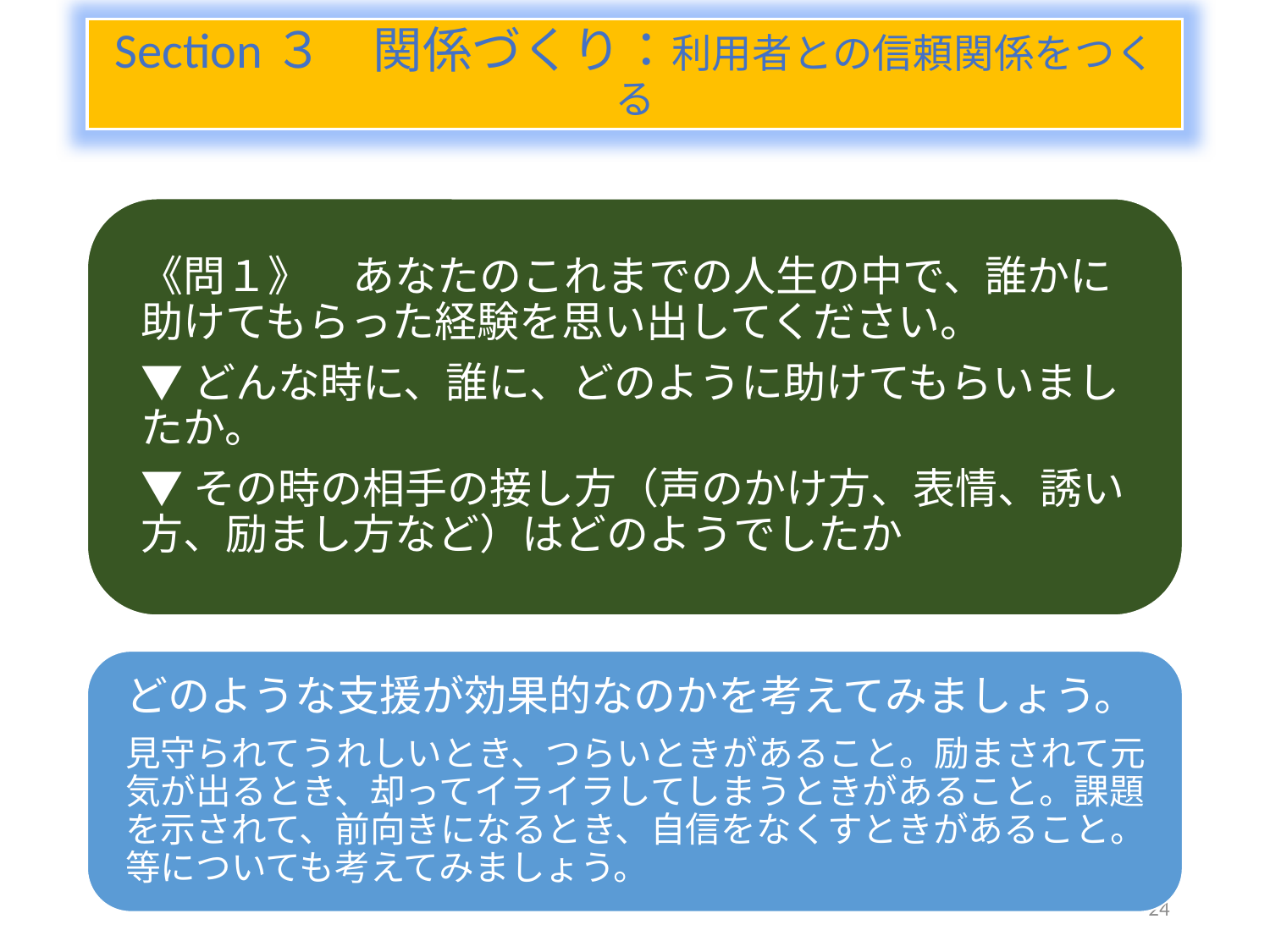

Section３　関係づくり：利用者との信頼関係をつくる
《問１》　あなたのこれまでの人生の中で、誰かに助けてもらった経験を思い出してください。
▼どんな時に、誰に、どのように助けてもらいましたか。
▼その時の相手の接し方（声のかけ方、表情、誘い方、励まし方など）はどのようでしたか
どのような支援が効果的なのかを考えてみましょう。
見守られてうれしいとき、つらいときがあること。励まされて元気が出るとき、却ってイライラしてしまうときがあること。課題を示されて、前向きになるとき、自信をなくすときがあること。等についても考えてみましょう。
24